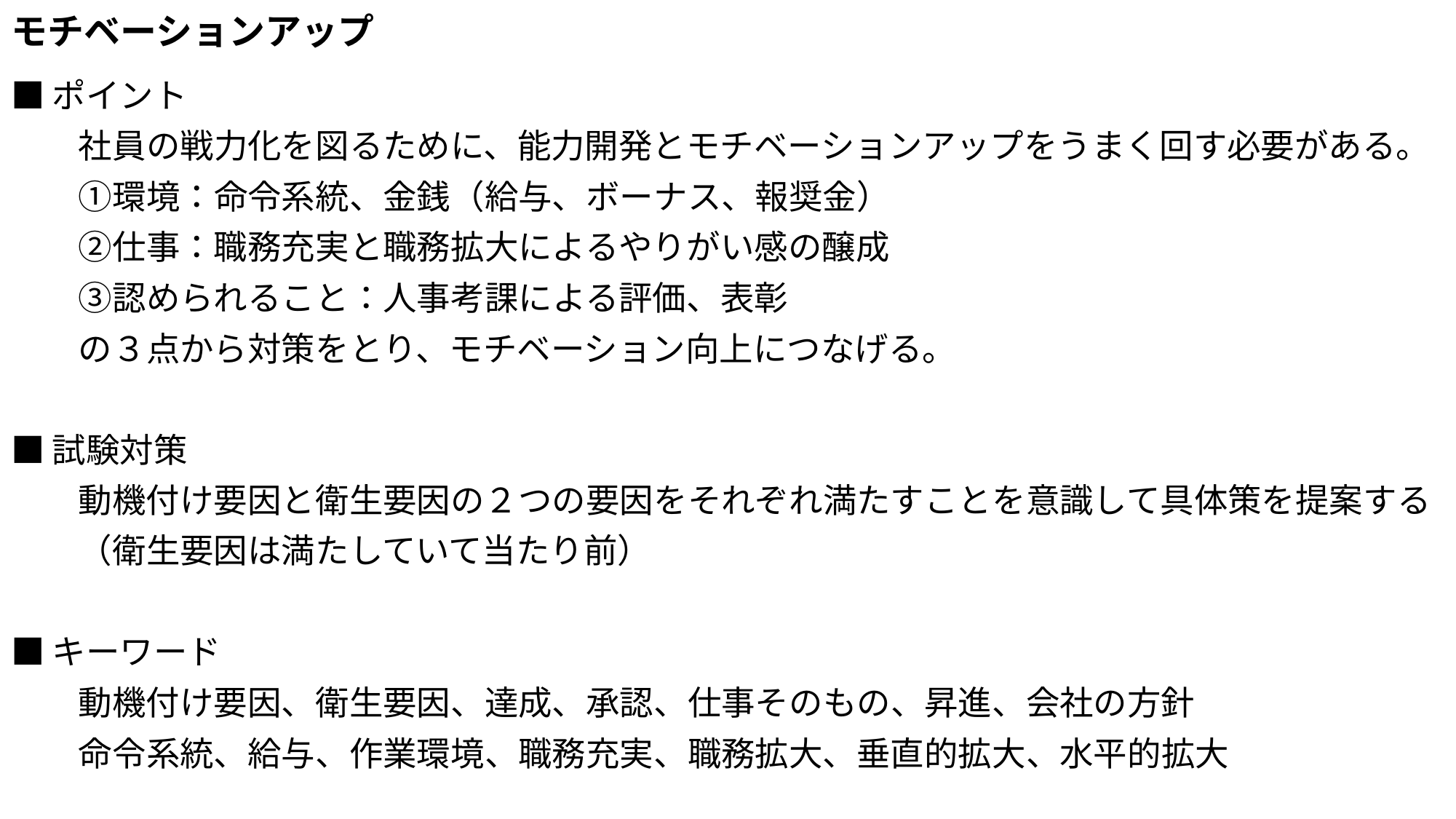

# モチベーションアップ
■ポイント
　　社員の戦力化を図るために、能力開発とモチベーションアップをうまく回す必要がある。
　　①環境：命令系統、金銭（給与、ボーナス、報奨金）
　　②仕事：職務充実と職務拡大によるやりがい感の醸成
　　③認められること：人事考課による評価、表彰
　　の３点から対策をとり、モチベーション向上につなげる。

■試験対策
　　動機付け要因と衛生要因の２つの要因をそれぞれ満たすことを意識して具体策を提案する
　　（衛生要因は満たしていて当たり前）

■キーワード
　　動機付け要因、衛生要因、達成、承認、仕事そのもの、昇進、会社の方針
　　命令系統、給与、作業環境、職務充実、職務拡大、垂直的拡大、水平的拡大